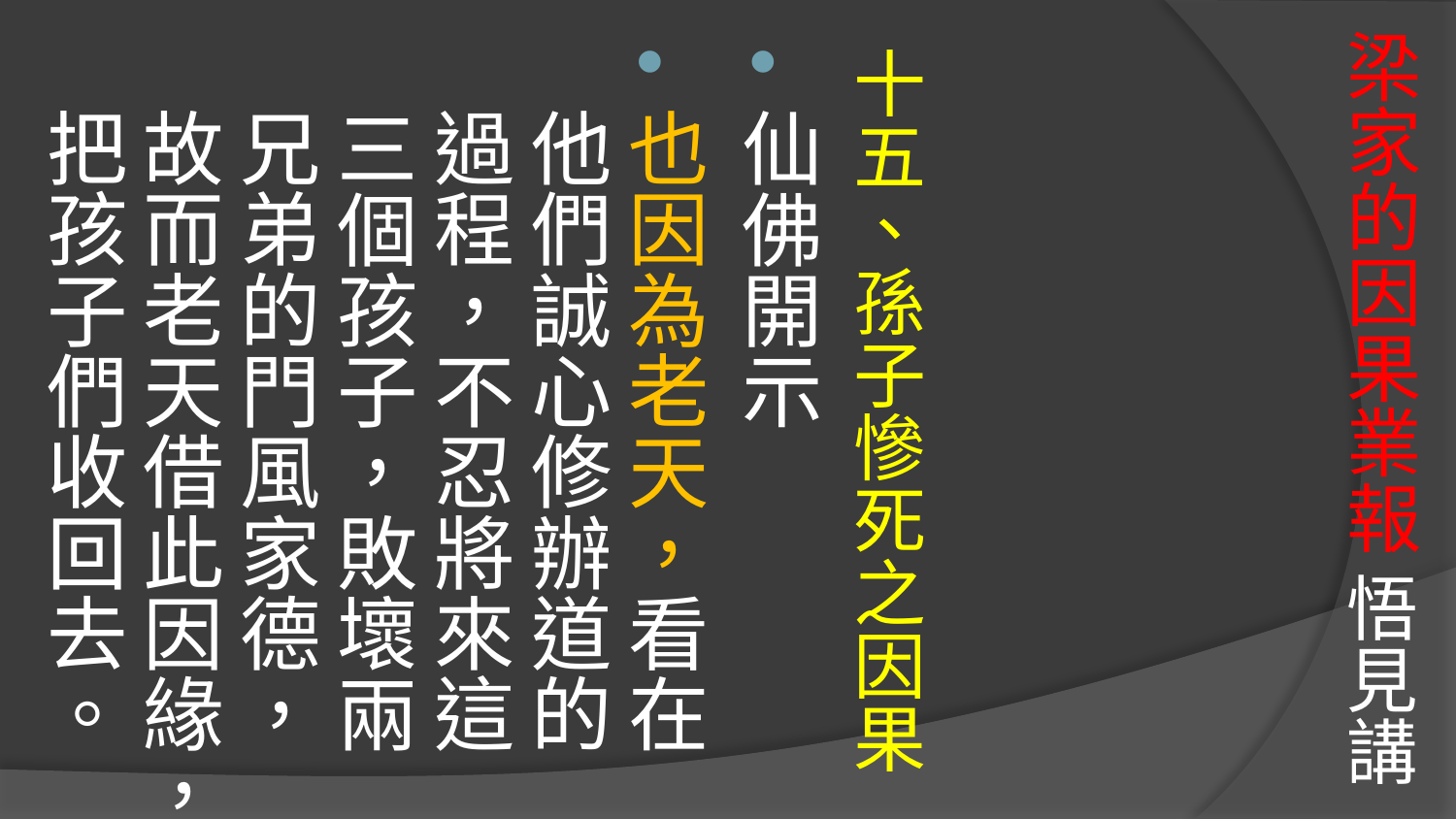

# 梁家的因果業報 悟見講
十五、孫子慘死之因果
仙佛開示
也因為老天，看在他們誠心修辦道的過程，不忍將來這三個孩子，敗壞兩兄弟的門風家德，故而老天借此因緣，把孩子們收回去。